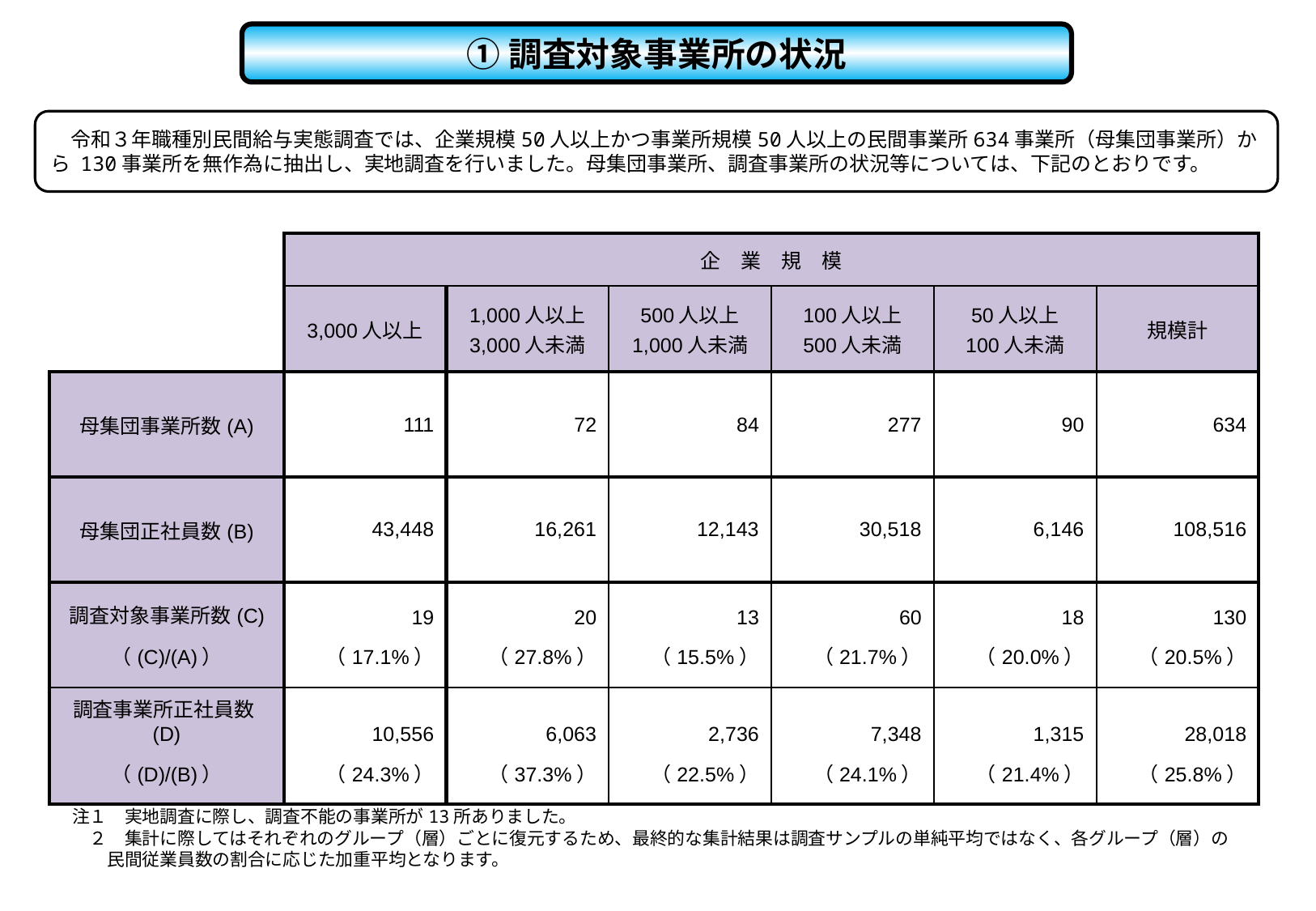

①調査対象事業所の状況
　令和３年職種別民間給与実態調査では、企業規模50人以上かつ事業所規模50人以上の民間事業所634事業所（母集団事業所）から 130事業所を無作為に抽出し、実地調査を行いました。母集団事業所、調査事業所の状況等については、下記のとおりです。
|  | 企　業　規　模 |  |  |  |  |  |
| --- | --- | --- | --- | --- | --- | --- |
|  | 3,000人以上 | 1,000人以上 3,000人未満 | 500人以上 1,000人未満 | 100人以上 500人未満 | 50人以上 100人未満 | 規模計 |
| 母集団事業所数(A) | 111 | 72 | 84 | 277 | 90 | 634 |
| 母集団正社員数(B) | 43,448 | 16,261 | 12,143 | 30,518 | 6,146 | 108,516 |
| 調査対象事業所数(C) | 19 | 20 | 13 | 60 | 18 | 130 |
| （(C)/(A)） | （17.1%） | （27.8%） | （15.5%） | （21.7%） | （20.0%） | （20.5%） |
| 調査事業所正社員数(D) | 10,556 | 6,063 | 2,736 | 7,348 | 1,315 | 28,018 |
| （(D)/(B)） | （24.3%） | （37.3%） | （22.5%） | （24.1%） | （21.4%） | （25.8%） |
注１　実地調査に際し、調査不能の事業所が13所ありました。
　２　集計に際してはそれぞれのグループ（層）ごとに復元するため、最終的な集計結果は調査サンプルの単純平均ではなく、各グループ（層）の
　　民間従業員数の割合に応じた加重平均となります。